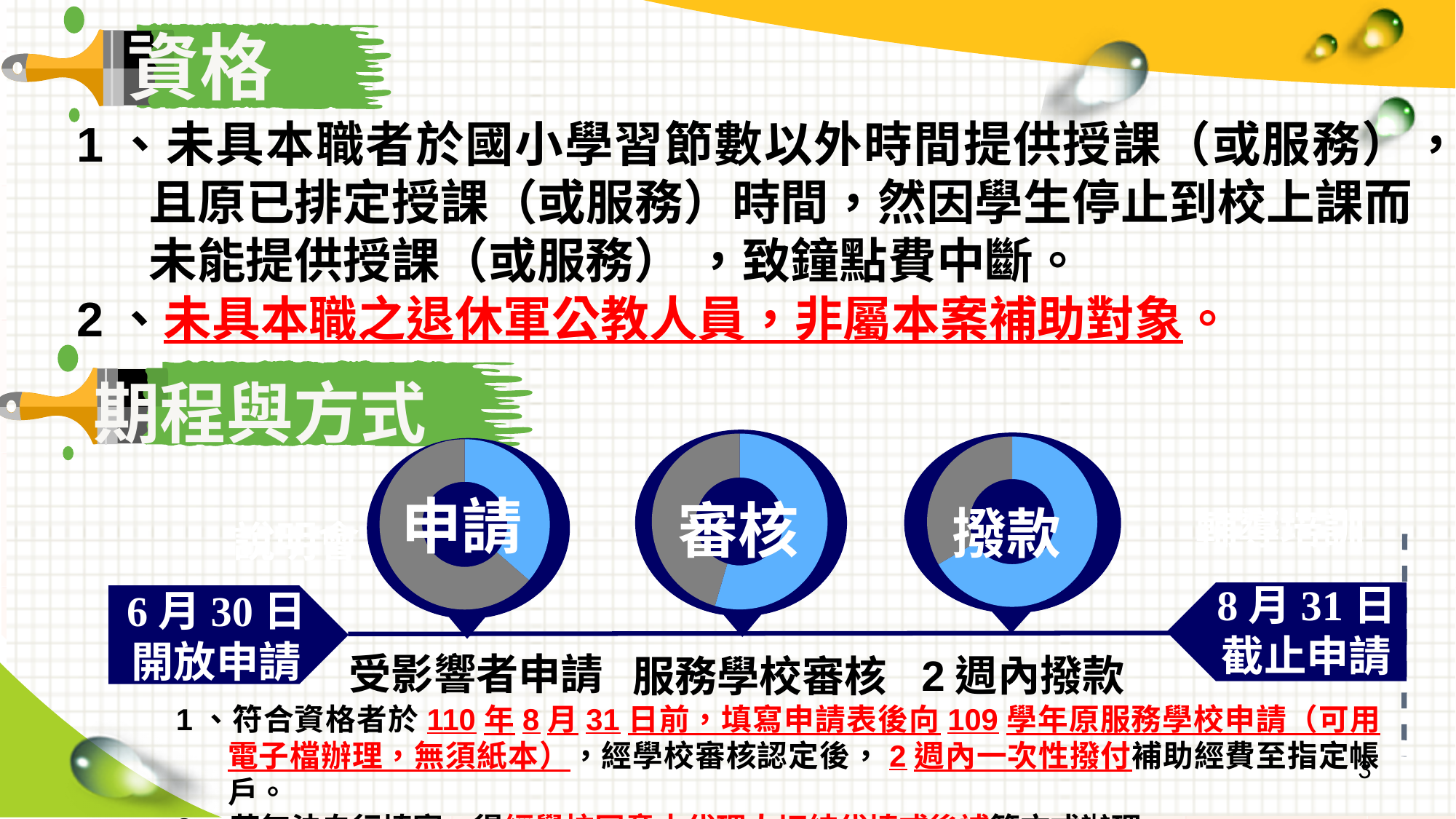

資格
1、未具本職者於國小學習節數以外時間提供授課（或服務），且原已排定授課（或服務）時間，然因學生停止到校上課而未能提供授課（或服務） ，致鐘點費中斷。
2、未具本職之退休軍公教人員，非屬本案補助對象。

期程與方式

### Chart

| Category |  |
|---|---|
| 第一季度 | 6.0 |
| 第二季度 | 5.0 |
|  | 0.0 |
|  | 0.0 |

### Chart

| Category |  |
|---|---|
| 第一季度 | 8.0 |
| 第二季度 | 4.0 |
|  | 0.0 |
|  | 0.0 |

### Chart

| Category |  |
|---|---|
| 第一季度 | 4.0 |
| 第二季度 | 7.0 |
|  | 0.0 |
|  | 0.0 |
申請
審核
撥款
輔導培訓
說明會
說明會

受影響者申請
2週內撥款
服務學校審核
8月31日
截止申請

6月30日
開放申請
1、符合資格者於110年8月31日前，填寫申請表後向109學年原服務學校申請（可用電子檔辦理，無須紙本），經學校審核認定後，2週內一次性撥付補助經費至指定帳戶。
2、若無法自行填寫，得經學校同意由代理人切結代填或後補等方式辦理。

3